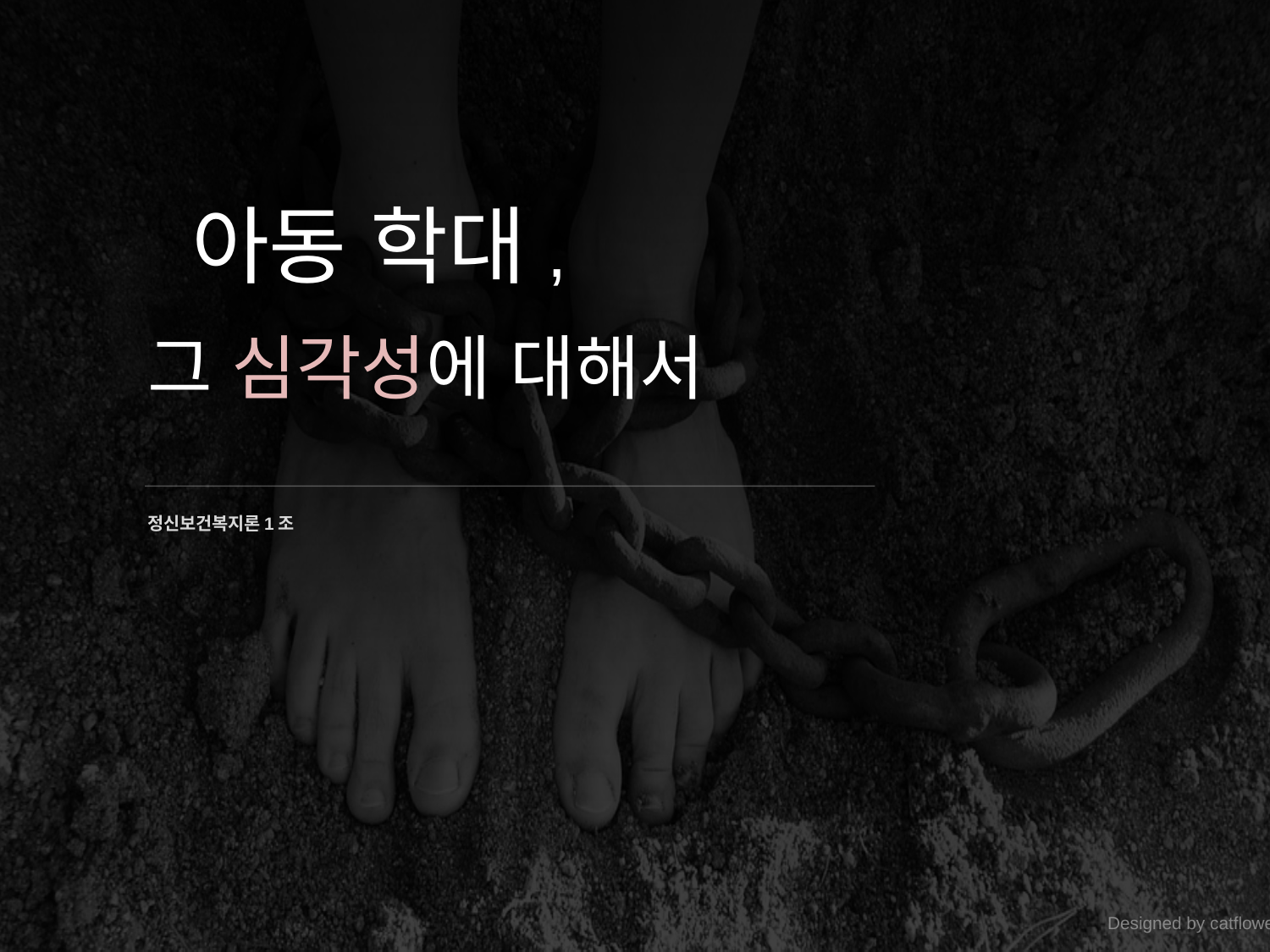

아동 학대,

그 심각성에 대해서
정신보건복지론1조
Designed by catflowerbox